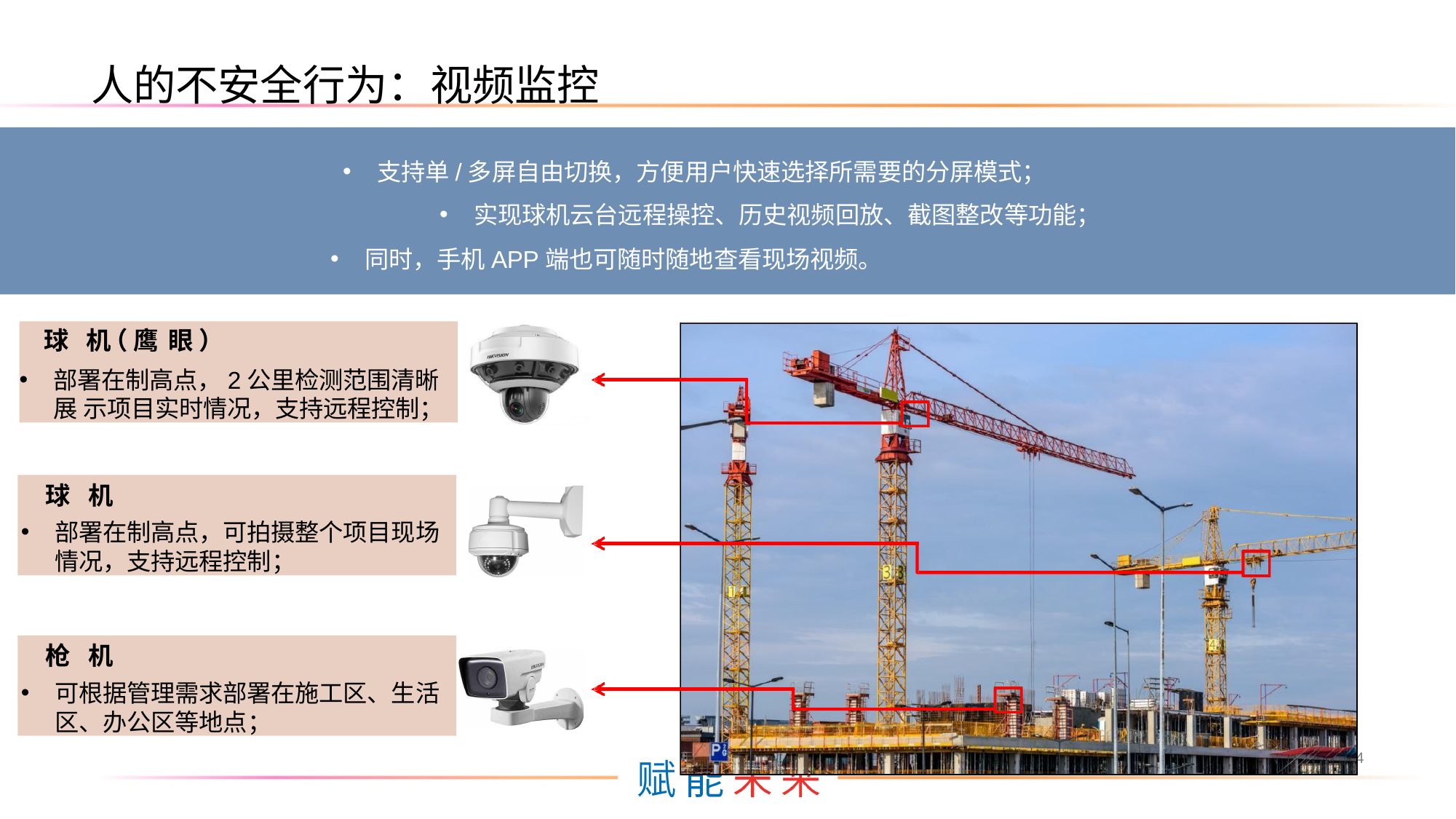

人的不安全行为：视频监控

支持单/多屏自由切换，方便用户快速选择所需要的分屏模式；
实现球机云台远程操控、历史视频回放、截图整改等功能；
同时，手机APP端也可随时随地查看现场视频。
球 机（ 鹰 眼 ）
部署在制高点，2公里检测范围清晰展 示项目实时情况，支持远程控制；

球 机
部署在制高点，可拍摄整个项目现场 情况，支持远程控制；

枪 机
可根据管理需求部署在施工区、生活 区、办公区等地点；

4
1